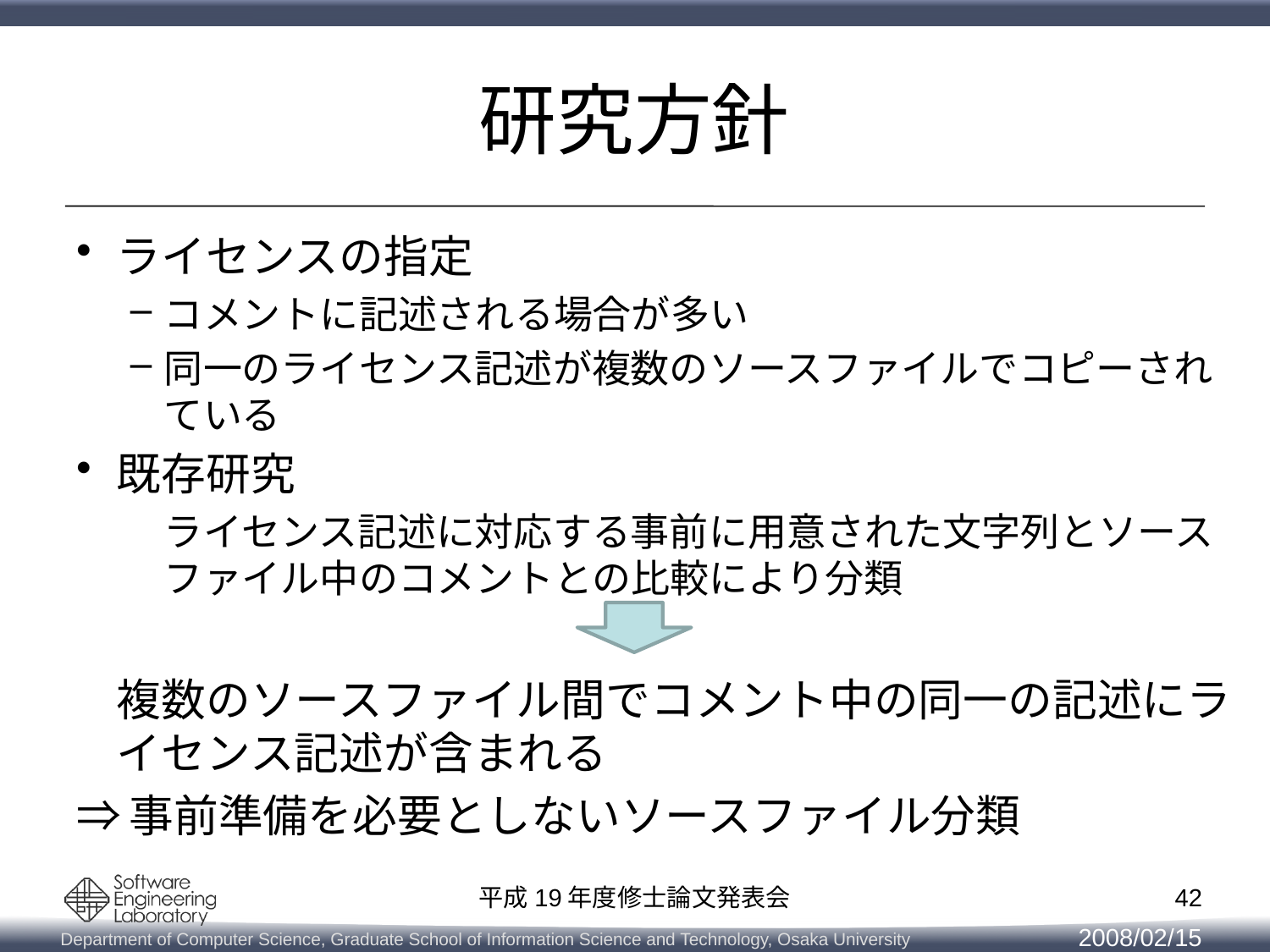

# 研究方針
ライセンスの指定
コメントに記述される場合が多い
同一のライセンス記述が複数のソースファイルでコピーされている
既存研究
	ライセンス記述に対応する事前に用意された文字列とソースファイル中のコメントとの比較により分類

	複数のソースファイル間でコメント中の同一の記述にライセンス記述が含まれる
⇒事前準備を必要としないソースファイル分類

42
平成19年度修士論文発表会
2008/02/15